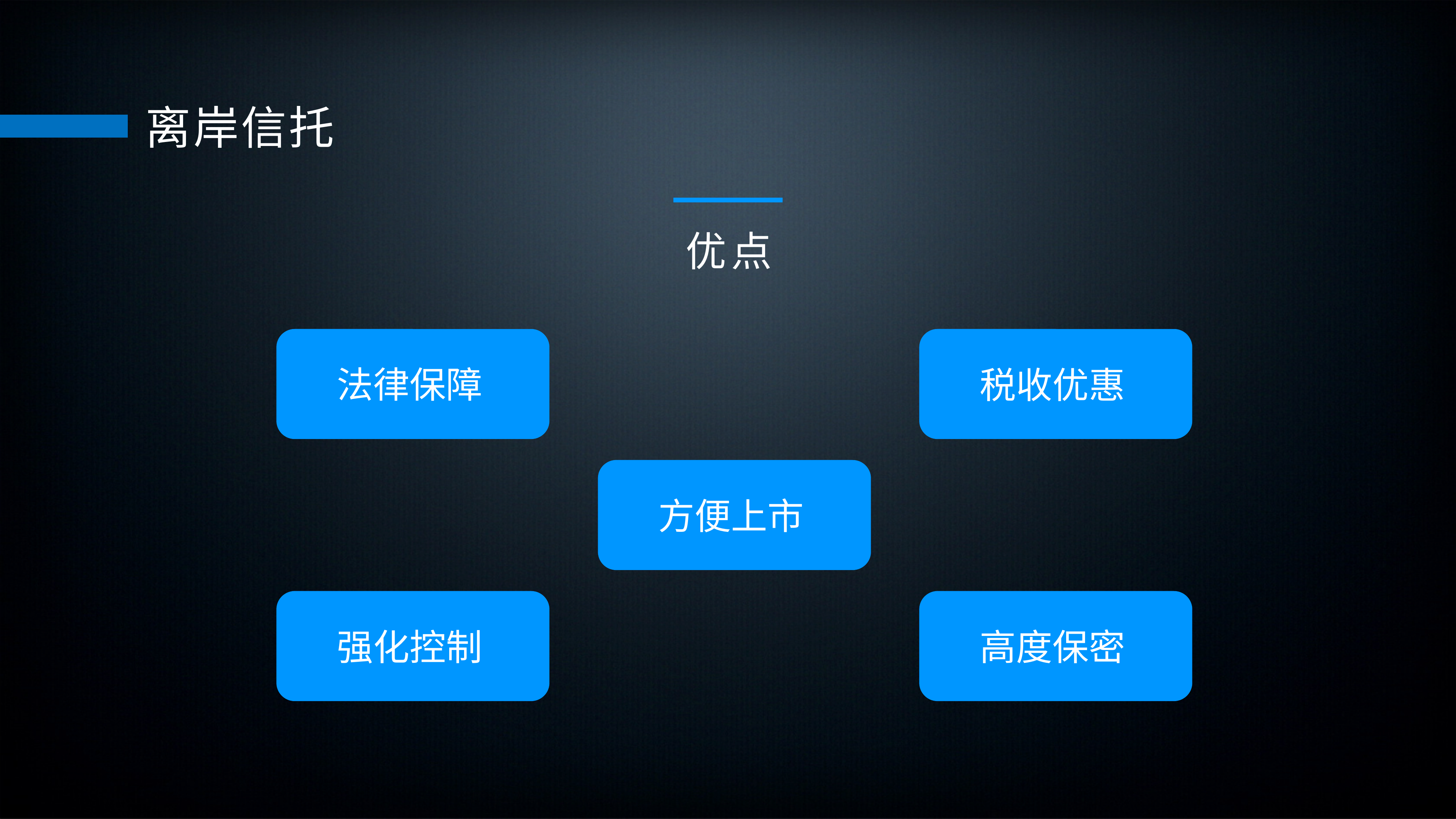

离岸信托

优点

法律保障

税收优惠

方便上市

高度保密

强化控制